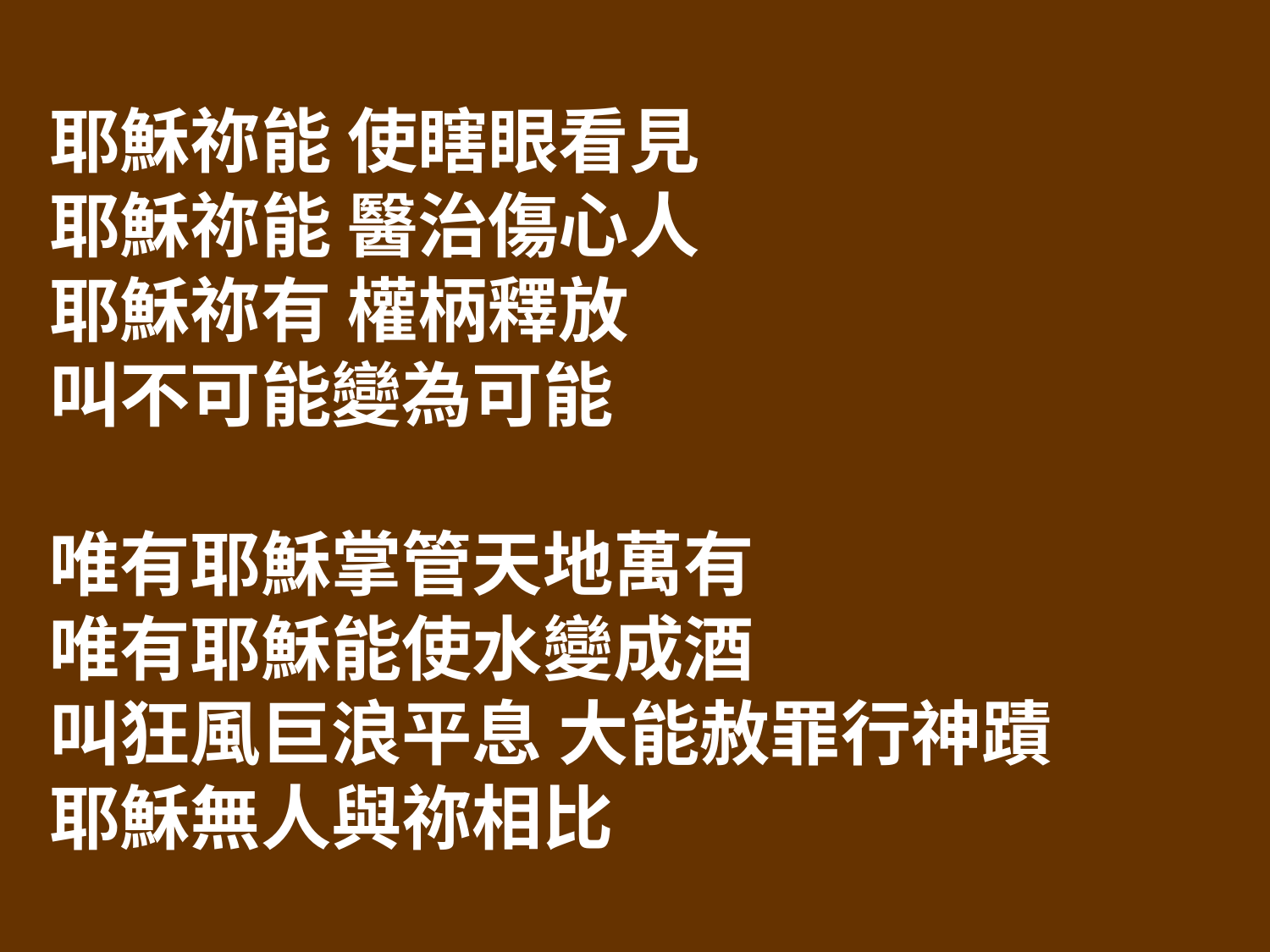

耶穌祢能 使瞎眼看見
耶穌祢能 醫治傷心人
耶穌祢有 權柄釋放
叫不可能變為可能

唯有耶穌掌管天地萬有
唯有耶穌能使水變成酒
叫狂風巨浪平息 大能赦罪行神蹟
耶穌無人與祢相比